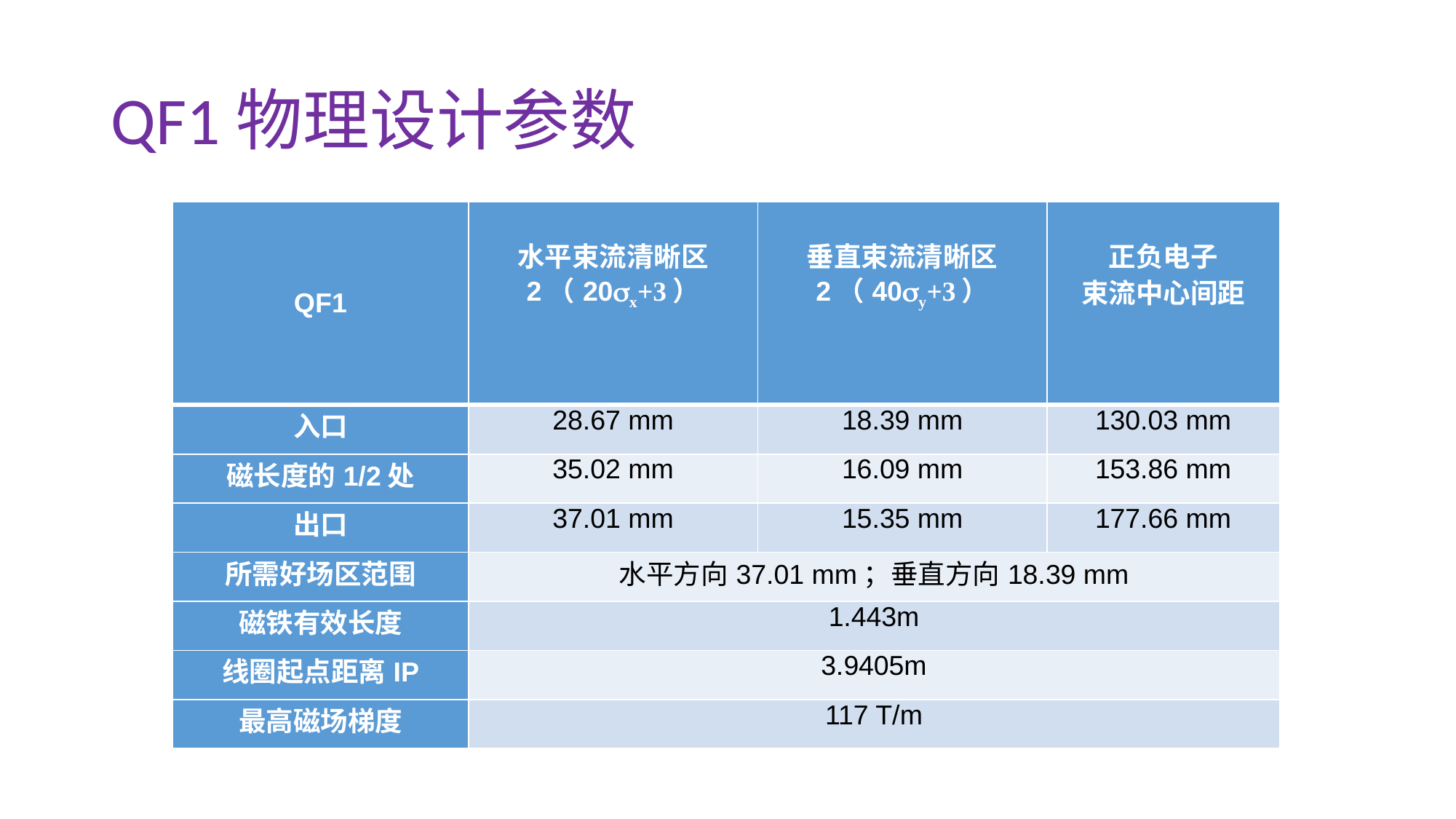

# QF1物理设计参数
| QF1 | 水平束流清晰区 2（20σx+3） | 垂直束流清晰区 2（40σy+3） | 正负电子 束流中心间距 |
| --- | --- | --- | --- |
| 入口 | 28.67 mm | 18.39 mm | 130.03 mm |
| 磁长度的1/2处 | 35.02 mm | 16.09 mm | 153.86 mm |
| 出口 | 37.01 mm | 15.35 mm | 177.66 mm |
| 所需好场区范围 | 水平方向37.01 mm；垂直方向18.39 mm |  |  |
| 磁铁有效长度 | 1.443m |  |  |
| 线圈起点距离IP | 3.9405m |  |  |
| 最高磁场梯度 | 117 T/m |  |  |